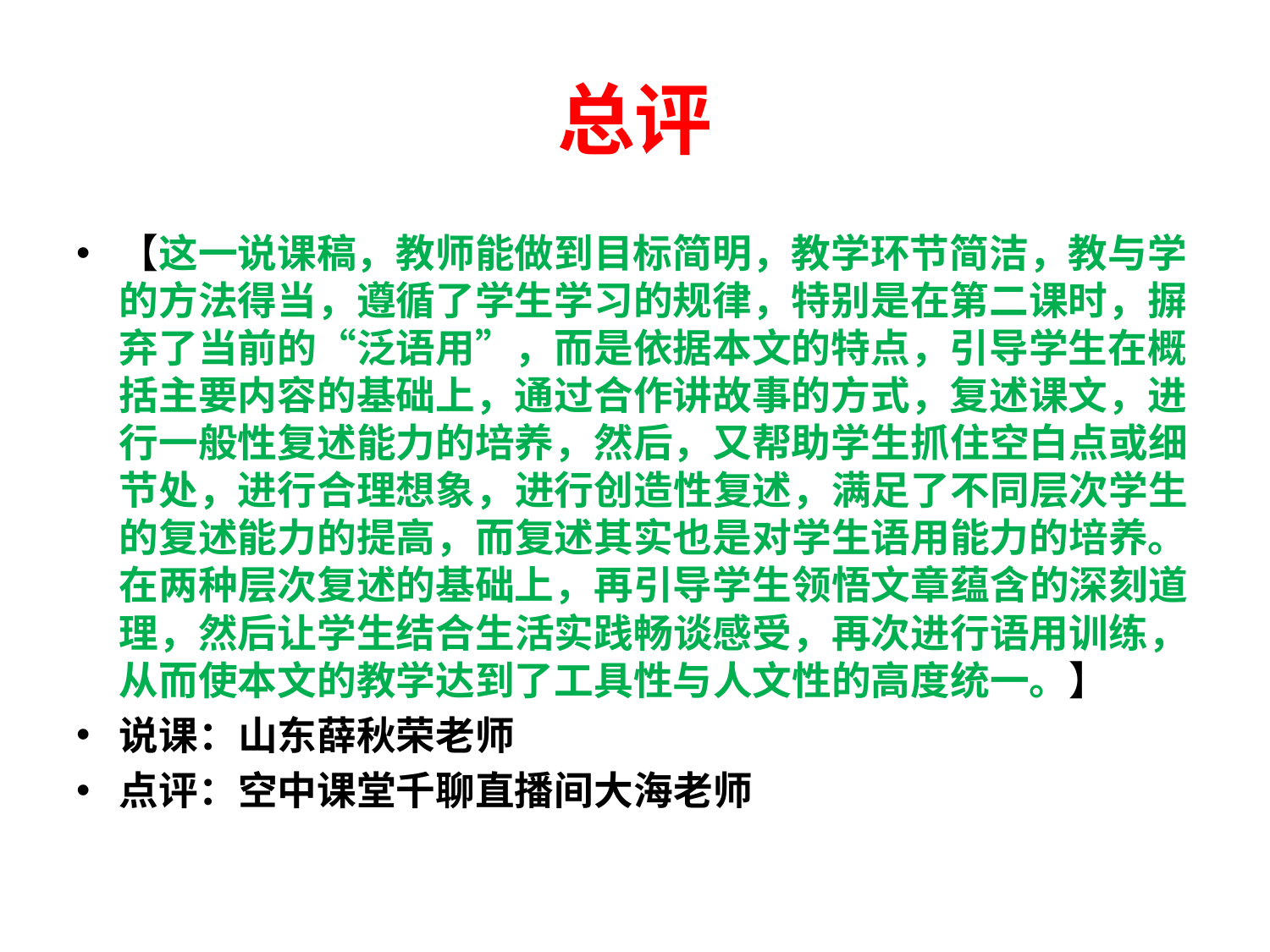

# 总评
【这一说课稿，教师能做到目标简明，教学环节简洁，教与学的方法得当，遵循了学生学习的规律，特别是在第二课时，摒弃了当前的“泛语用”，而是依据本文的特点，引导学生在概括主要内容的基础上，通过合作讲故事的方式，复述课文，进行一般性复述能力的培养，然后，又帮助学生抓住空白点或细节处，进行合理想象，进行创造性复述，满足了不同层次学生的复述能力的提高，而复述其实也是对学生语用能力的培养。在两种层次复述的基础上，再引导学生领悟文章蕴含的深刻道理，然后让学生结合生活实践畅谈感受，再次进行语用训练，从而使本文的教学达到了工具性与人文性的高度统一。】
说课：山东薛秋荣老师
点评：空中课堂千聊直播间大海老师